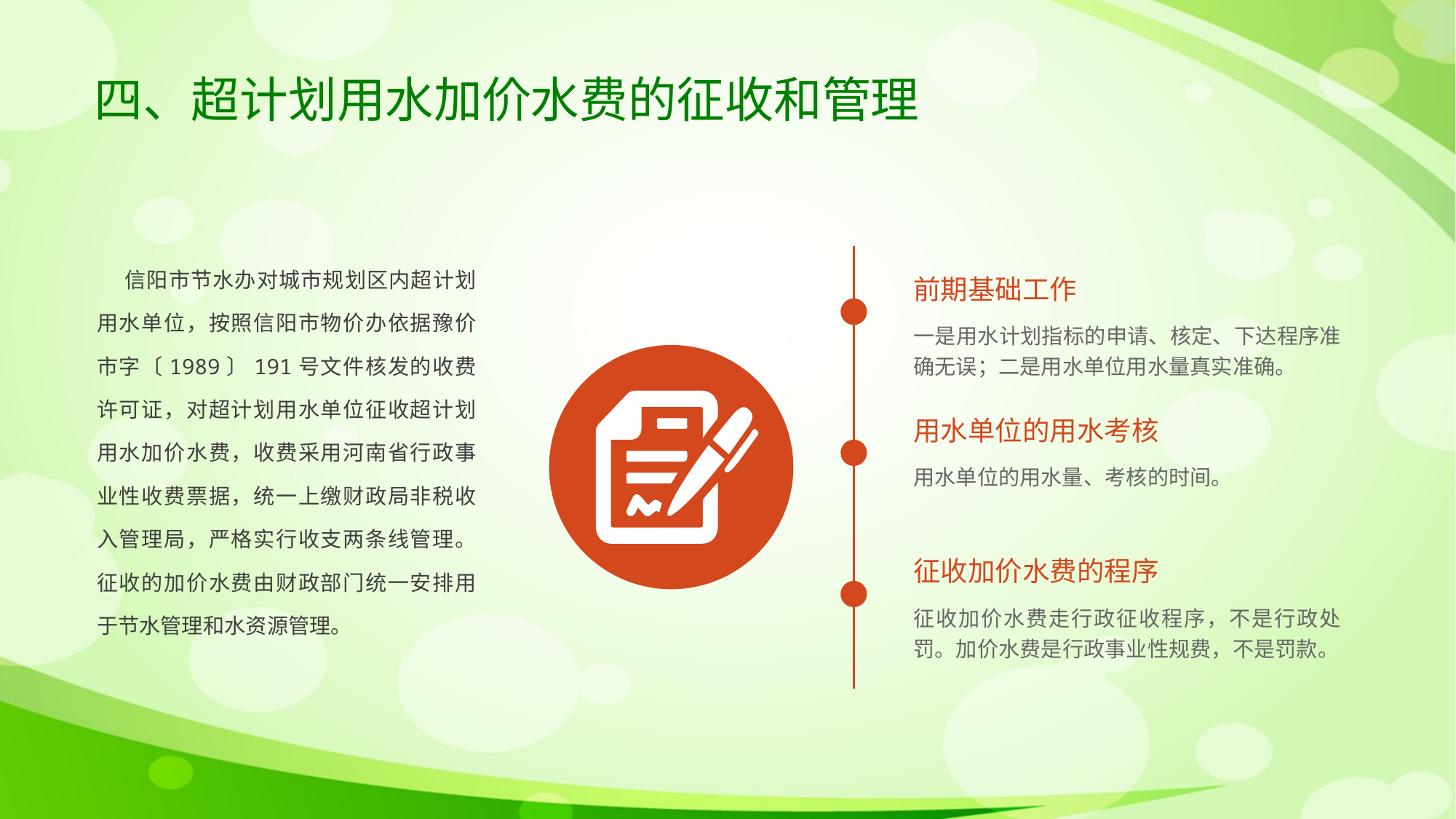

四、超计划用水加价水费的征收和管理
    信阳市节水办对城市规划区内超计划用水单位，按照信阳市物价办依据豫价市字〔1989〕191号文件核发的收费许可证，对超计划用水单位征收超计划用水加价水费，收费采用河南省行政事业性收费票据，统一上缴财政局非税收入管理局，严格实行收支两条线管理。征收的加价水费由财政部门统一安排用于节水管理和水资源管理。
前期基础工作

一是用水计划指标的申请、核定、下达程序准确无误；二是用水单位用水量真实准确。

用水单位的用水考核

用水单位的用水量、考核的时间。
征收加价水费的程序

征收加价水费走行政征收程序，不是行政处罚。加价水费是行政事业性规费，不是罚款。